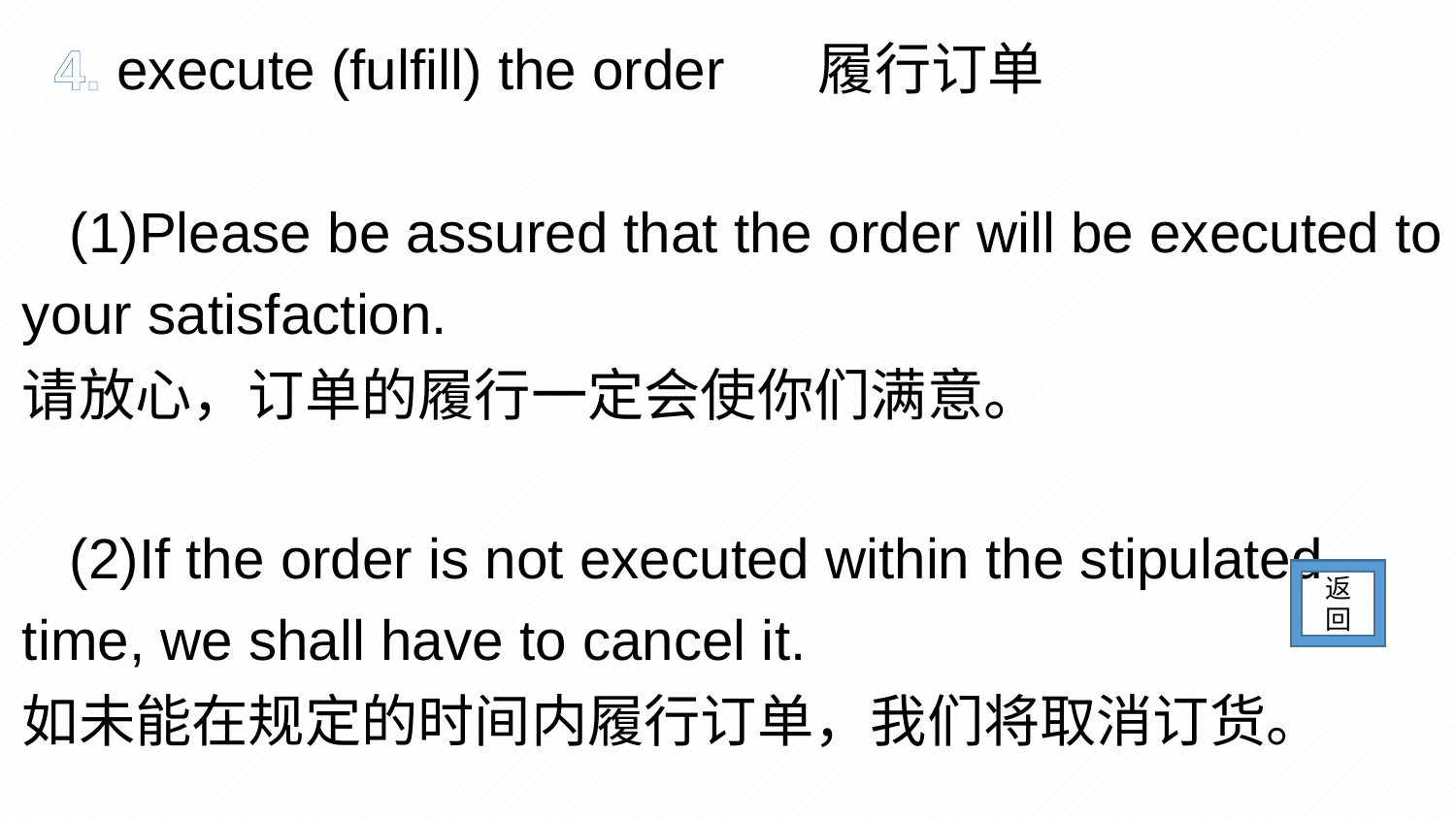

4. execute (fulfill) the order     履行订单

   (1)Please be assured that the order will be executed to your satisfaction.
请放心，订单的履行一定会使你们满意。

   (2)If the order is not executed within the stipulated time, we shall have to cancel it.
如未能在规定的时间内履行订单，我们将取消订货。
返回